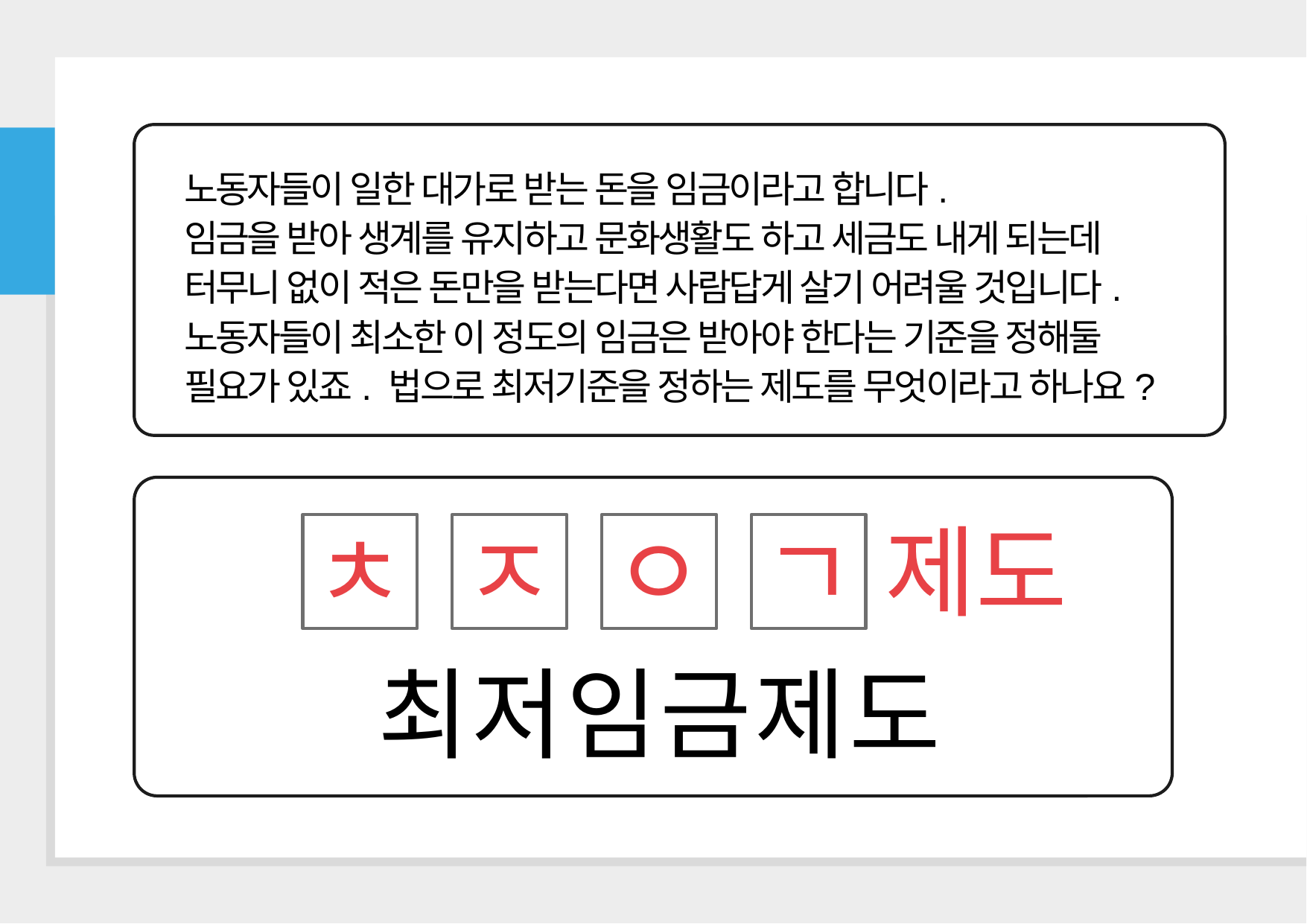

노동자들이 일한 대가로 받는 돈을 임금이라고 합니다.
임금을 받아 생계를 유지하고 문화생활도 하고 세금도 내게 되는데
터무니 없이 적은 돈만을 받는다면 사람답게 살기 어려울 것입니다.
노동자들이 최소한 이 정도의 임금은 받아야 한다는 기준을 정해둘
필요가 있죠. 법으로 최저기준을 정하는 제도를 무엇이라고 하나요?

ㅊ
ㅈ
ㅇ
ㄱ
제도
최저임금제도